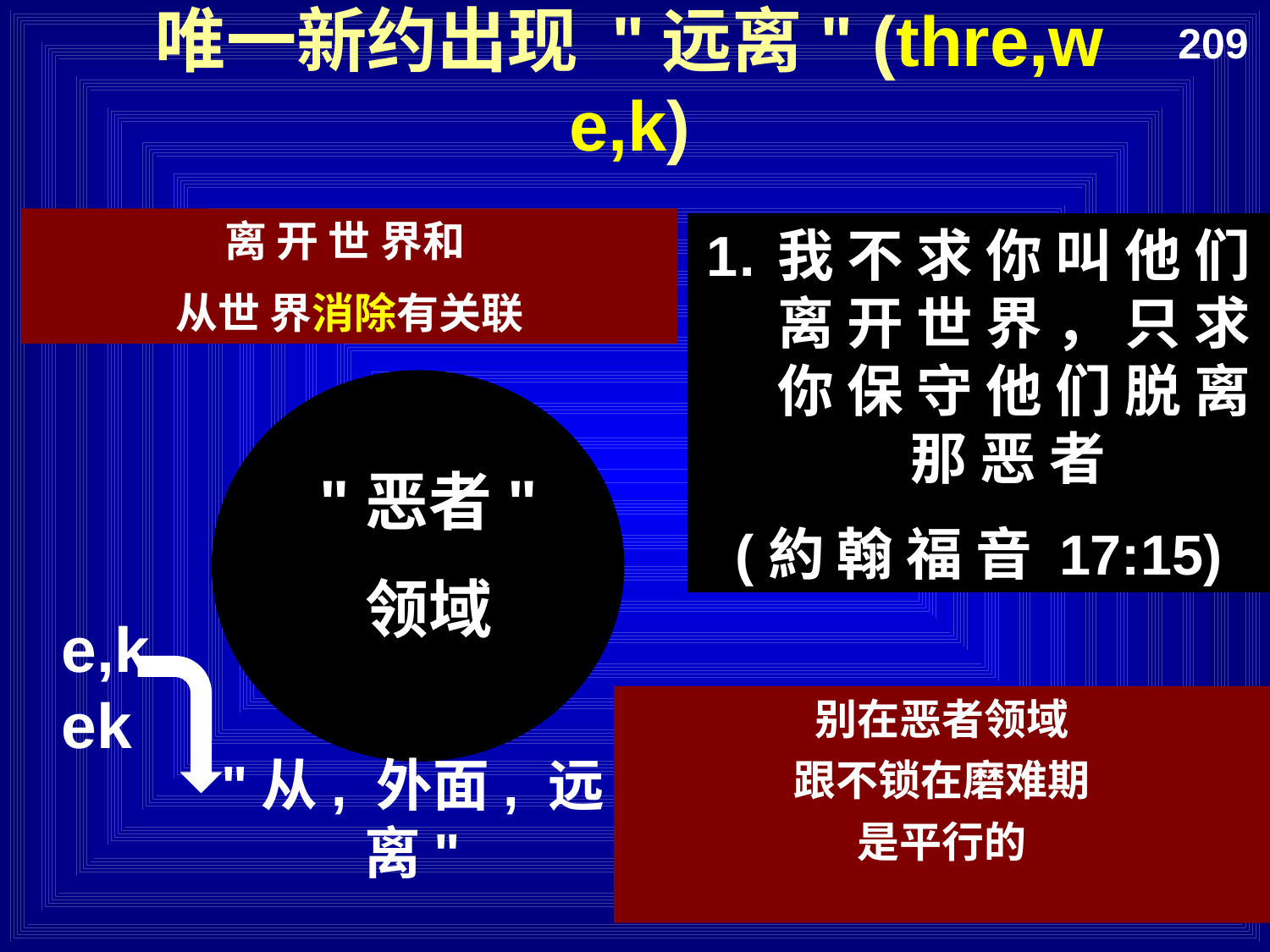

唯一新约出现 "远离" (thre,w e,k)
209
离 开 世 界和
从世 界消除有关联
我 不 求 你 叫 他 们 离 开 世 界 ， 只 求 你 保 守 他 们 脱 离 那 恶 者
(約 翰 福 音 17:15)

"恶者"
领域

e,k ek

别在恶者领域
跟不锁在磨难期
是平行的
"从, 外面, 远离"